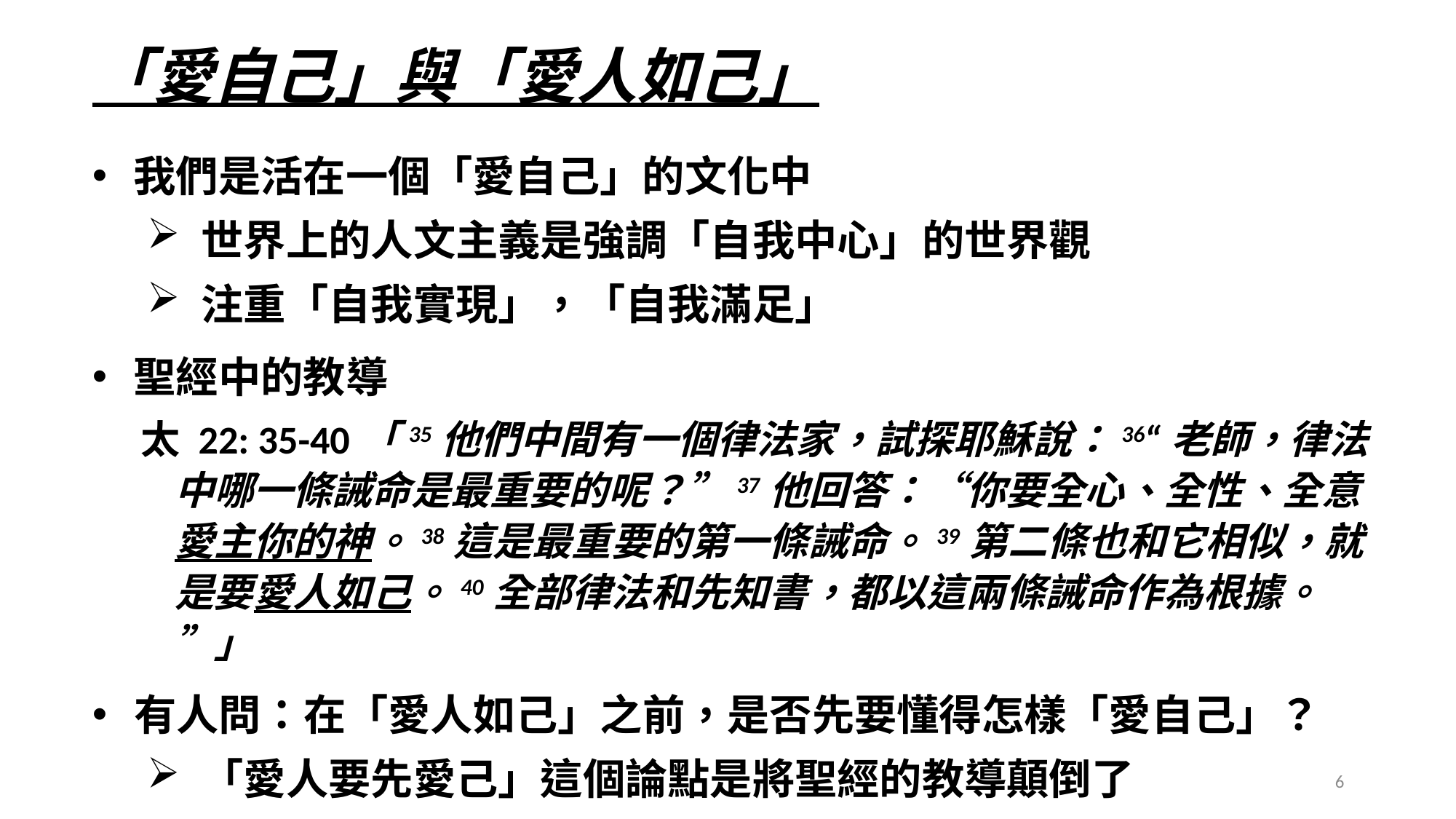

# 「愛自己」與「愛人如己」
我們是活在一個「愛自己」的文化中
世界上的人文主義是強調「自我中心」的世界觀
注重「自我實現」，「自我滿足」
聖經中的教導
太 22: 35-40「35他們中間有一個律法家，試探耶穌說：36“老師，律法中哪一條誡命是最重要的呢？”37他回答：“你要全心、全性、全意愛主你的神。38這是最重要的第一條誡命。39第二條也和它相似，就是要愛人如己。40全部律法和先知書，都以這兩條誡命作為根據。”」
有人問：在「愛人如己」之前，是否先要懂得怎樣「愛自己」？
「愛人要先愛己」這個論點是將聖經的教導顛倒了
6